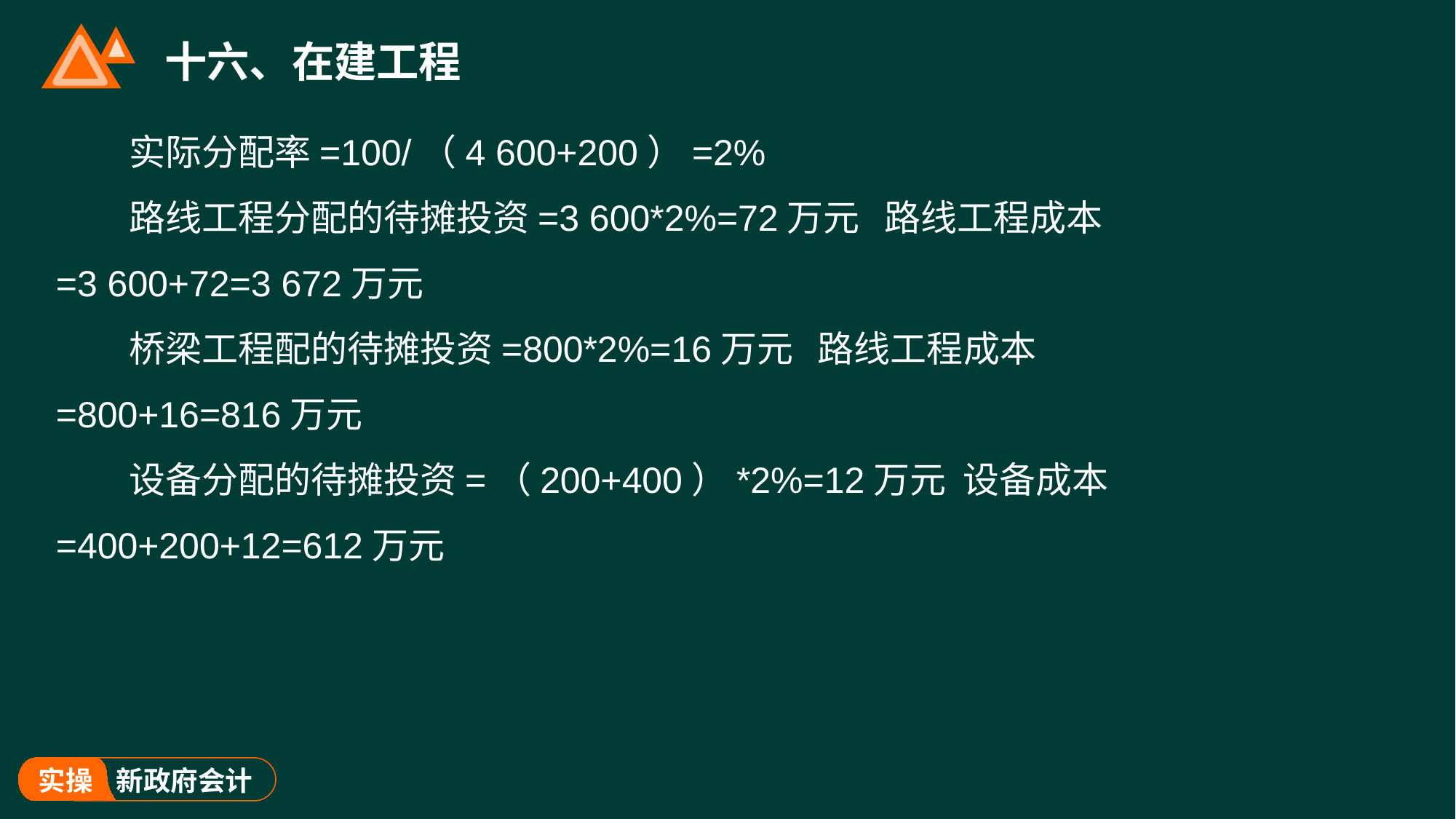

# 十六、在建工程
实际分配率=100/（4 600+200）=2%
路线工程分配的待摊投资=3 600*2%=72万元   路线工程成本=3 600+72=3 672万元
桥梁工程配的待摊投资=800*2%=16万元   路线工程成本=800+16=816万元
设备分配的待摊投资=（200+400）*2%=12万元  设备成本=400+200+12=612万元